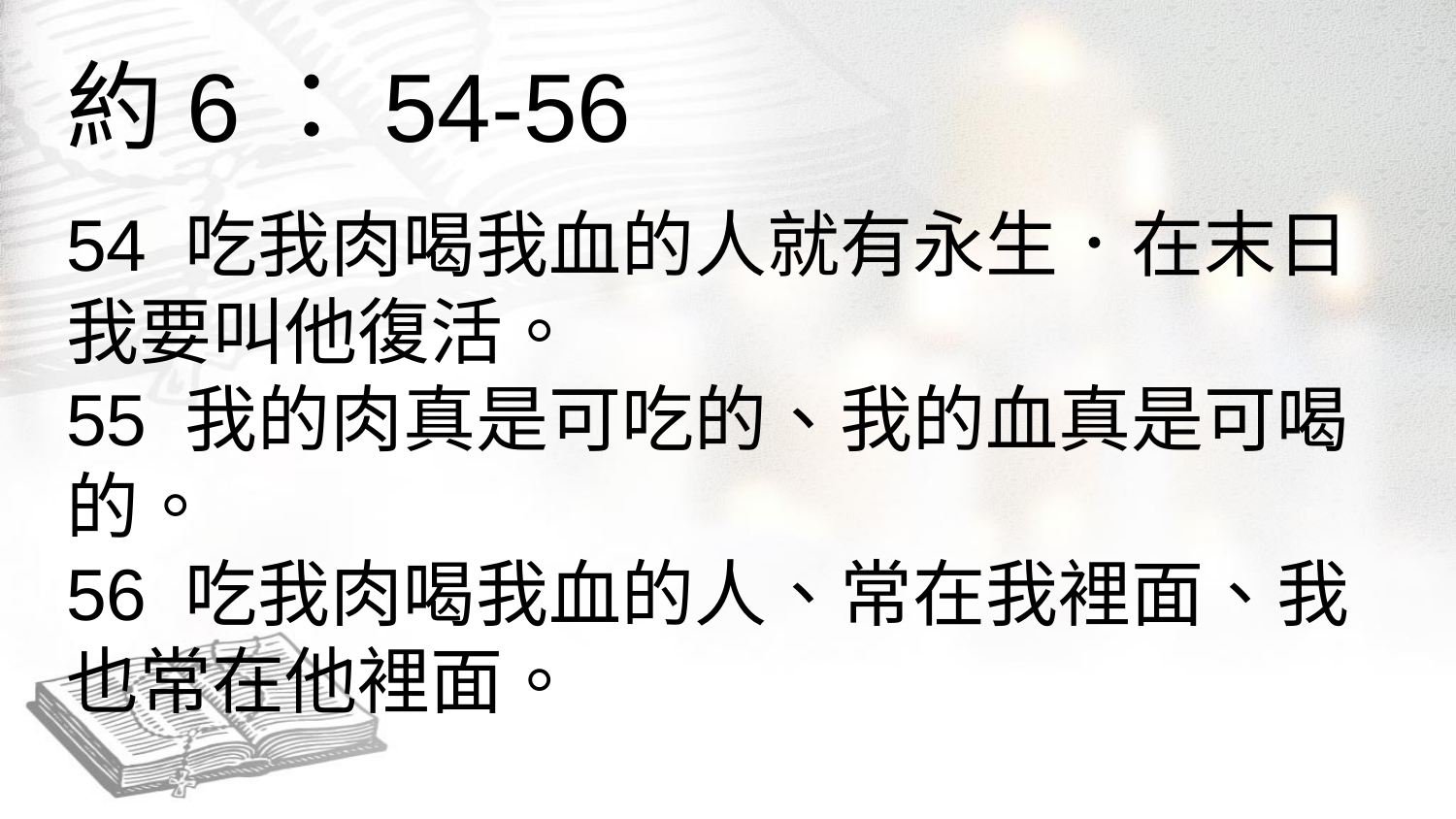

# 約6：54-56
54 吃我肉喝我血的人就有永生．在末日我要叫他復活。
55 我的肉真是可吃的、我的血真是可喝的。 
56 吃我肉喝我血的人、常在我裡面、我也常在他裡面。